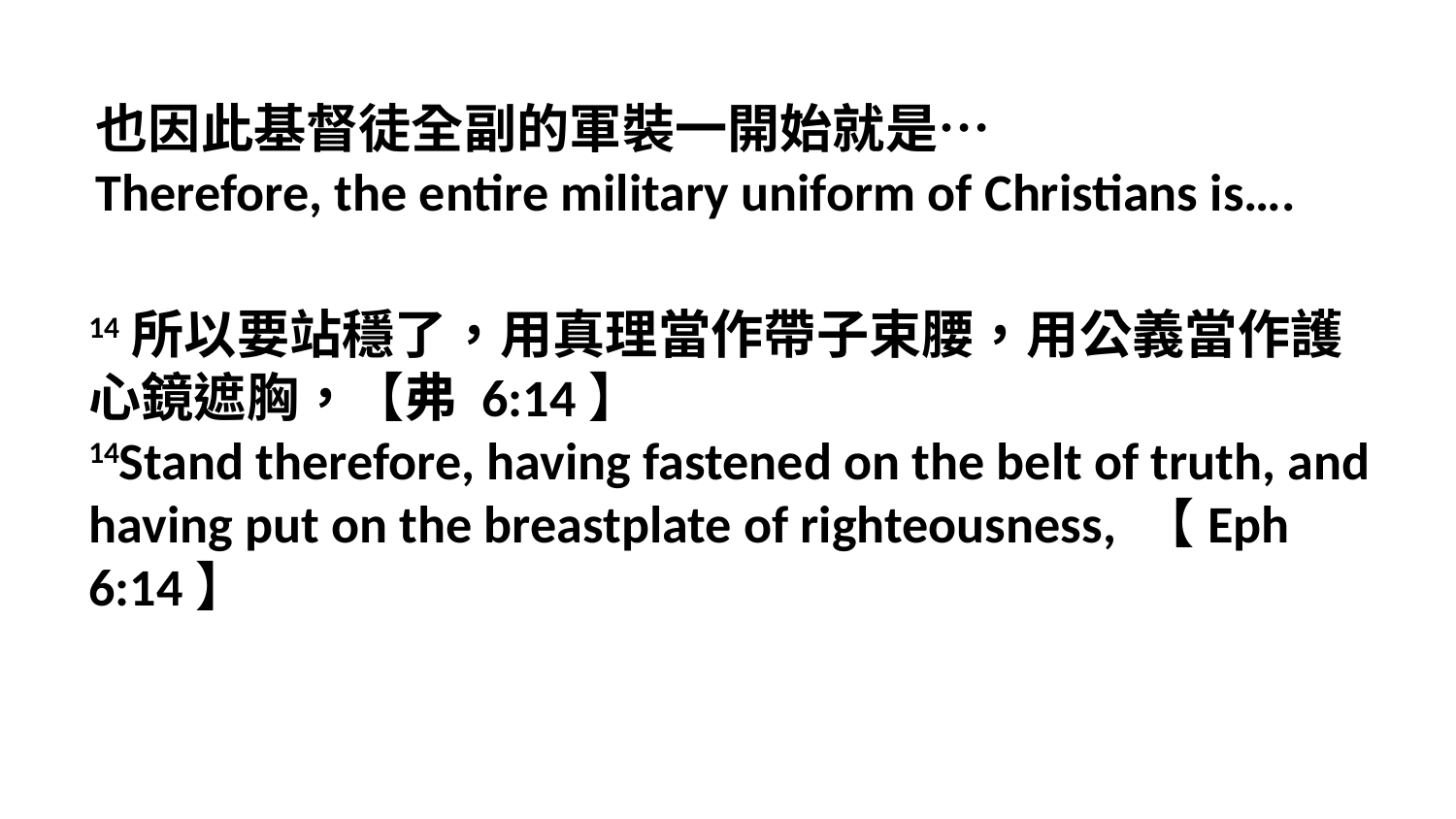

也因此基督徒全副的軍裝一開始就是…
Therefore, the entire military uniform of Christians is….
14所以要站穩了，用真理當作帶子束腰，用公義當作護心鏡遮胸，【弗 6:14】
14Stand therefore, having fastened on the belt of truth, and having put on the breastplate of righteousness, 【Eph 6:14】